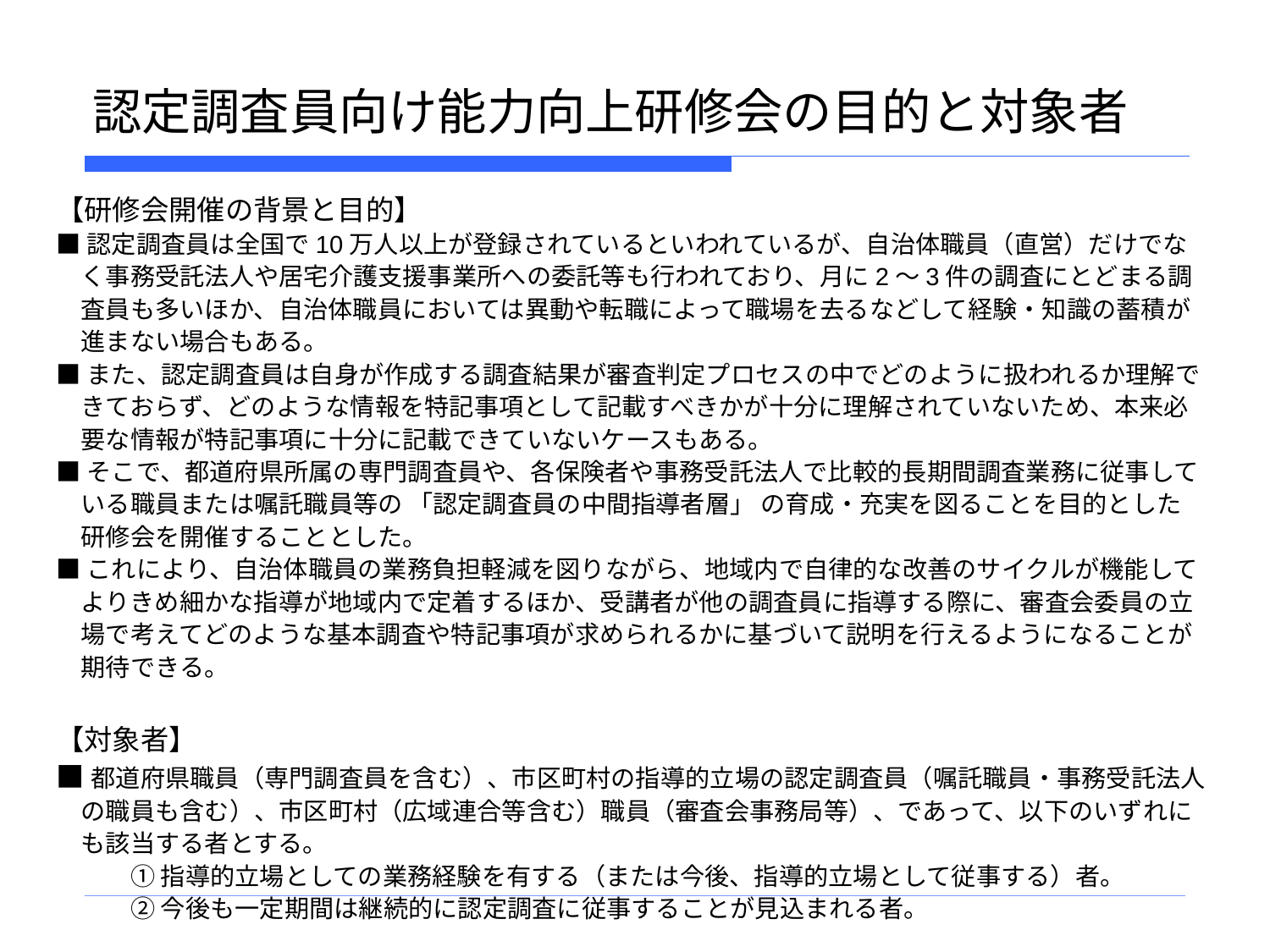

# 認定調査員向け能力向上研修会の目的と対象者
【研修会開催の背景と目的】
■認定調査員は全国で10万人以上が登録されているといわれているが、自治体職員（直営）だけでなく事務受託法人や居宅介護支援事業所への委託等も行われており、月に2～3件の調査にとどまる調査員も多いほか、自治体職員においては異動や転職によって職場を去るなどして経験・知識の蓄積が進まない場合もある。
■また、認定調査員は自身が作成する調査結果が審査判定プロセスの中でどのように扱われるか理解できておらず、どのような情報を特記事項として記載すべきかが十分に理解されていないため、本来必要な情報が特記事項に十分に記載できていないケースもある。
■そこで、都道府県所属の専門調査員や、各保険者や事務受託法人で比較的長期間調査業務に従事している職員または嘱託職員等の 「認定調査員の中間指導者層」 の育成・充実を図ることを目的とした研修会を開催することとした。
■これにより、自治体職員の業務負担軽減を図りながら、地域内で自律的な改善のサイクルが機能してよりきめ細かな指導が地域内で定着するほか、受講者が他の調査員に指導する際に、審査会委員の立場で考えてどのような基本調査や特記事項が求められるかに基づいて説明を行えるようになることが期待できる。

【対象者】
■都道府県職員（専門調査員を含む）、市区町村の指導的立場の認定調査員（嘱託職員・事務受託法人の職員も含む）、市区町村（広域連合等含む）職員（審査会事務局等）、であって、以下のいずれにも該当する者とする。
　　　① 指導的立場としての業務経験を有する（または今後、指導的立場として従事する）者。
　　　② 今後も一定期間は継続的に認定調査に従事することが見込まれる者。